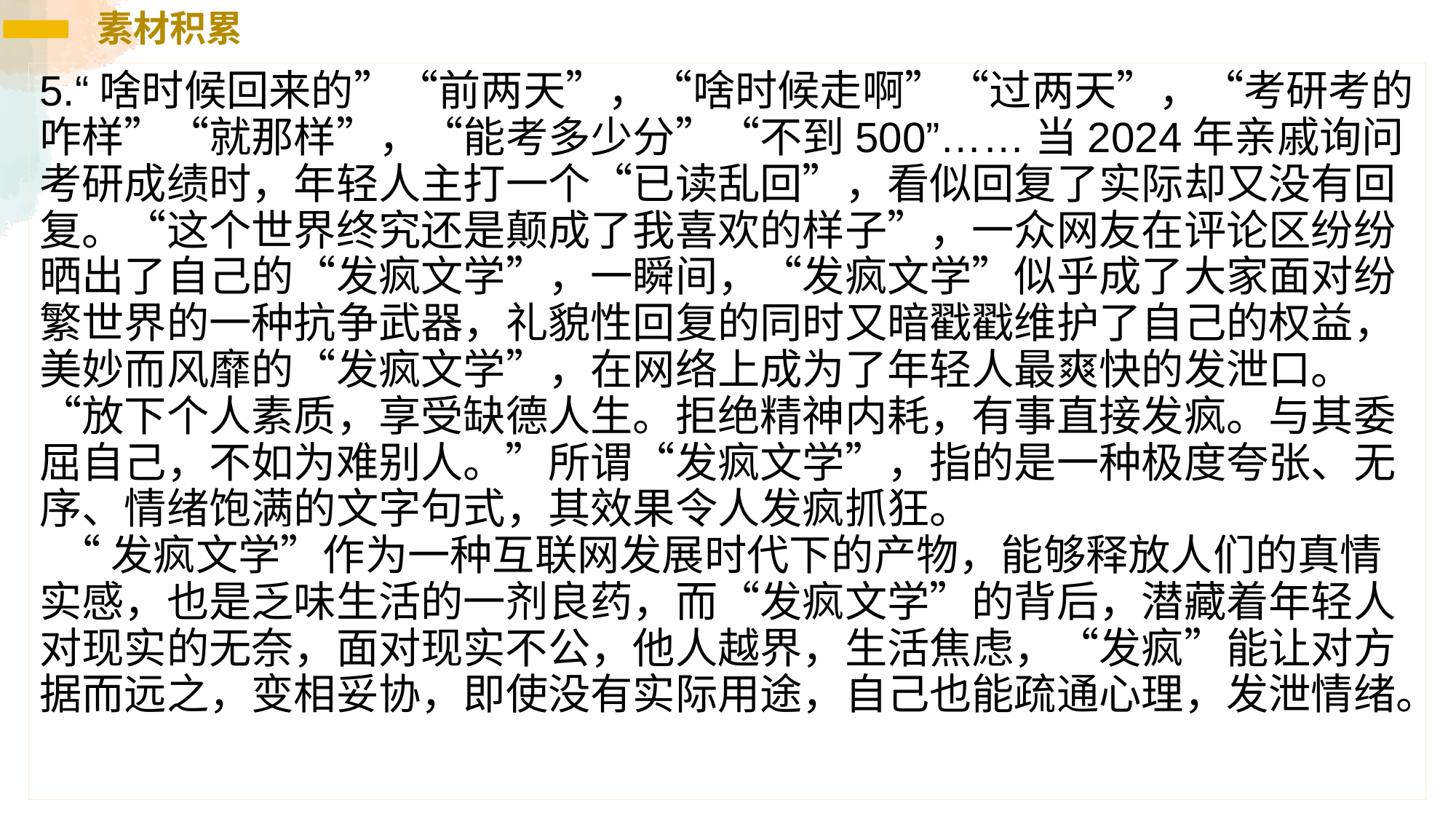

素材积累

5.“啥时候回来的”“前两天”，“啥时候走啊”“过两天”，“考研考的咋样”“就那样”，“能考多少分”“不到500”……当2024年亲戚询问考研成绩时，年轻人主打一个“已读乱回”，看似回复了实际却又没有回复。“这个世界终究还是颠成了我喜欢的样子”，一众网友在评论区纷纷晒出了自己的“发疯文学”，一瞬间，“发疯文学”似乎成了大家面对纷繁世界的一种抗争武器，礼貌性回复的同时又暗戳戳维护了自己的权益，美妙而风靡的“发疯文学”，在网络上成为了年轻人最爽快的发泄口。    “放下个人素质，享受缺德人生。拒绝精神内耗，有事直接发疯。与其委屈自己，不如为难别人。”所谓“发疯文学”，指的是一种极度夸张、无序、情绪饱满的文字句式，其效果令人发疯抓狂。
  “发疯文学”作为一种互联网发展时代下的产物，能够释放人们的真情实感，也是乏味生活的一剂良药，而“发疯文学”的背后，潜藏着年轻人对现实的无奈，面对现实不公，他人越界，生活焦虑，“发疯”能让对方据而远之，变相妥协，即使没有实际用途，自己也能疏通心理，发泄情绪。

年度工作概述
您的内容打在这里，或者通过复制您的文本后，在此框中选择粘贴，并选择只保留文字，建议使用微软雅黑字体。您的内容打在这里，或者通过复制您的文本后，在此框中选择粘贴，并选择只保留文字，建议使用微软雅黑字体。